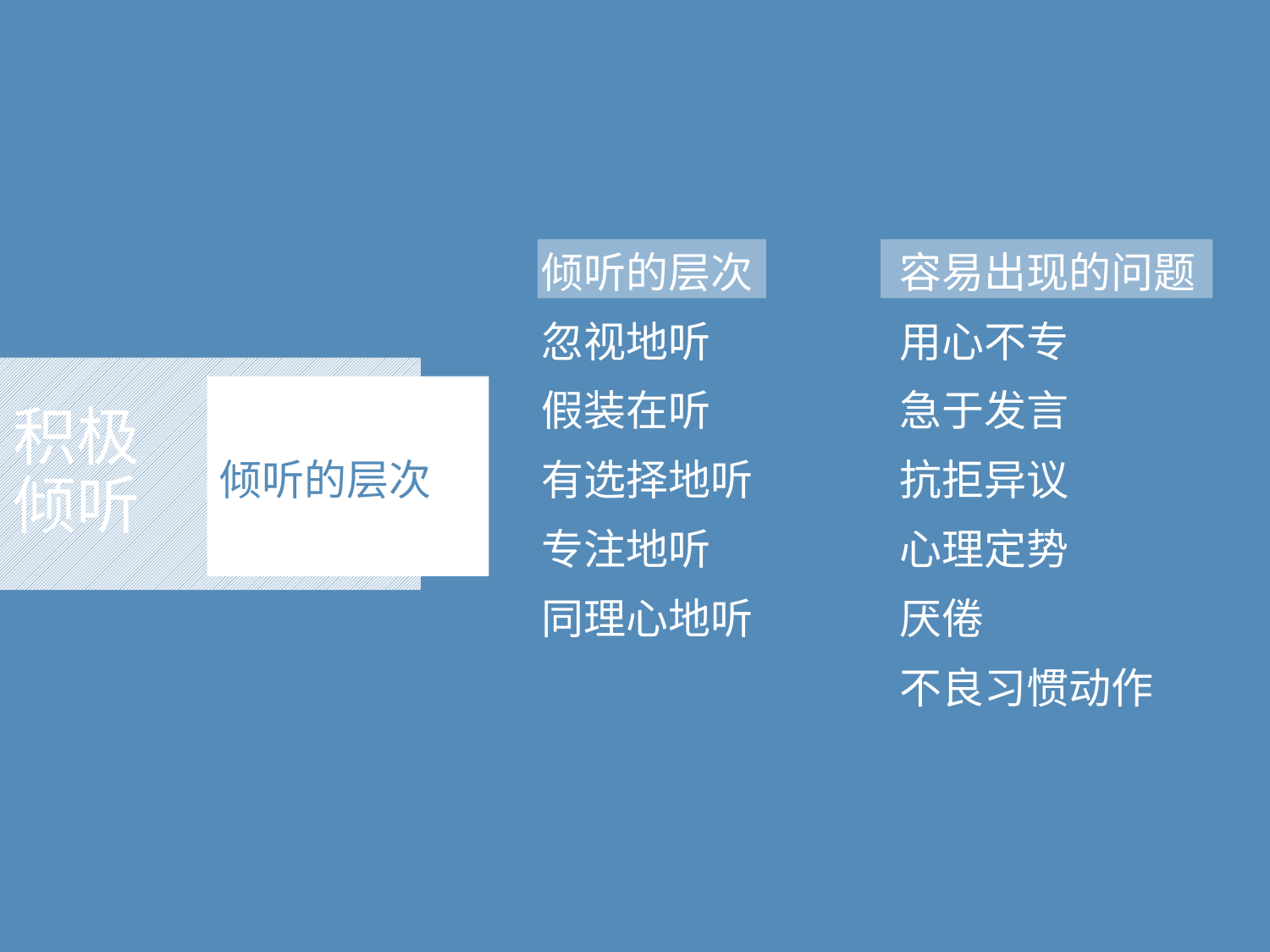

倾听的层次
忽视地听
假装在听
有选择地听
专注地听
同理心地听

容易出现的问题
用心不专
急于发言
抗拒异议
心理定势
厌倦
不良习惯动作

# 积极 倾听
倾听的层次